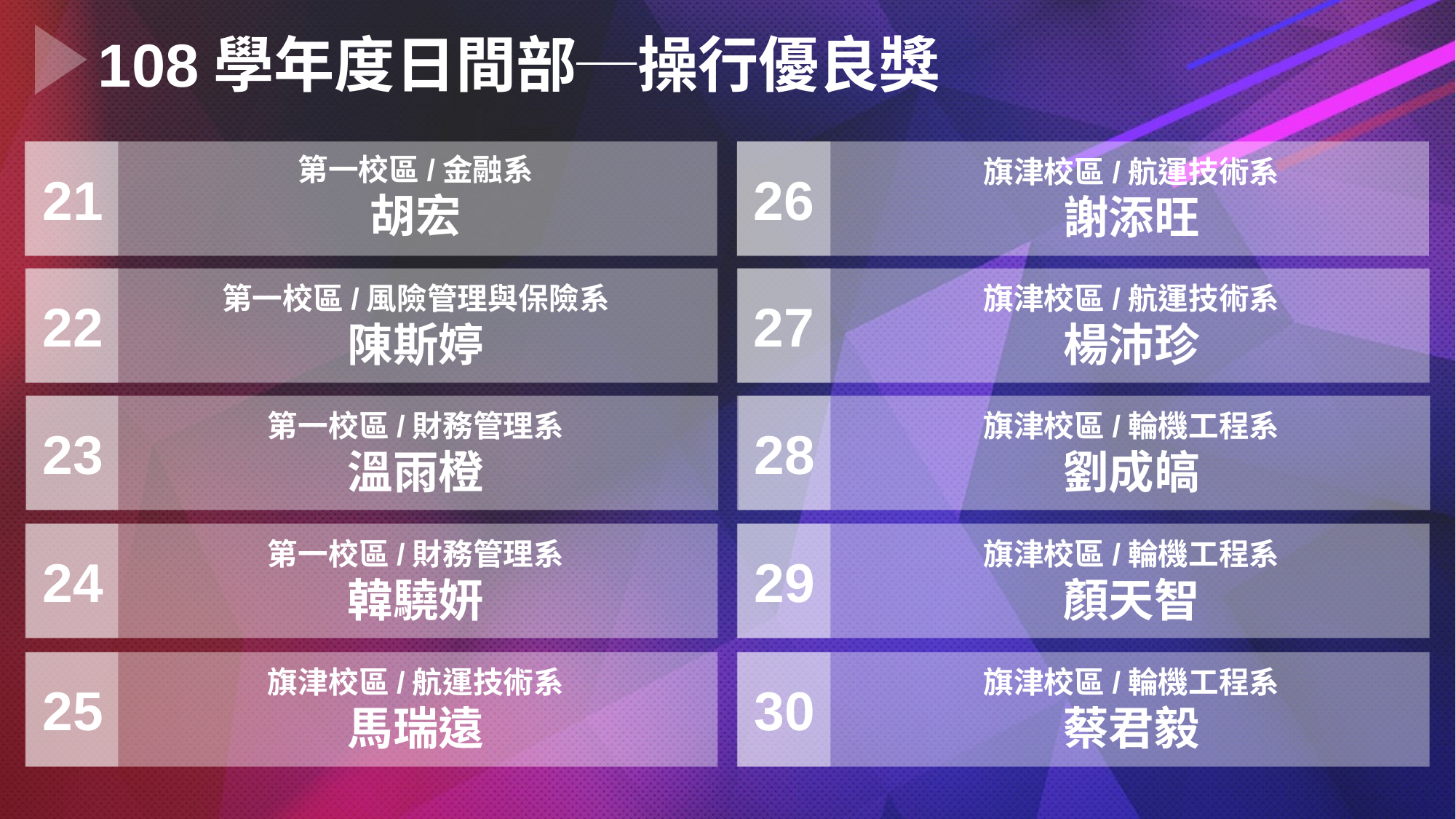

108學年度日間部─操行優良獎

第一校區/金融系
胡宏
旗津校區/航運技術系
謝添旺
26
21

第一校區/風險管理與保險系
陳斯婷
旗津校區/航運技術系
楊沛珍
27
22

第一校區/財務管理系
溫雨橙
旗津校區/輪機工程系
劉成皜
23
28

第一校區/財務管理系
韓驍妍
旗津校區/輪機工程系
顏天智
29
24

旗津校區/輪機工程系
蔡君毅
旗津校區/航運技術系
馬瑞遠
25
30